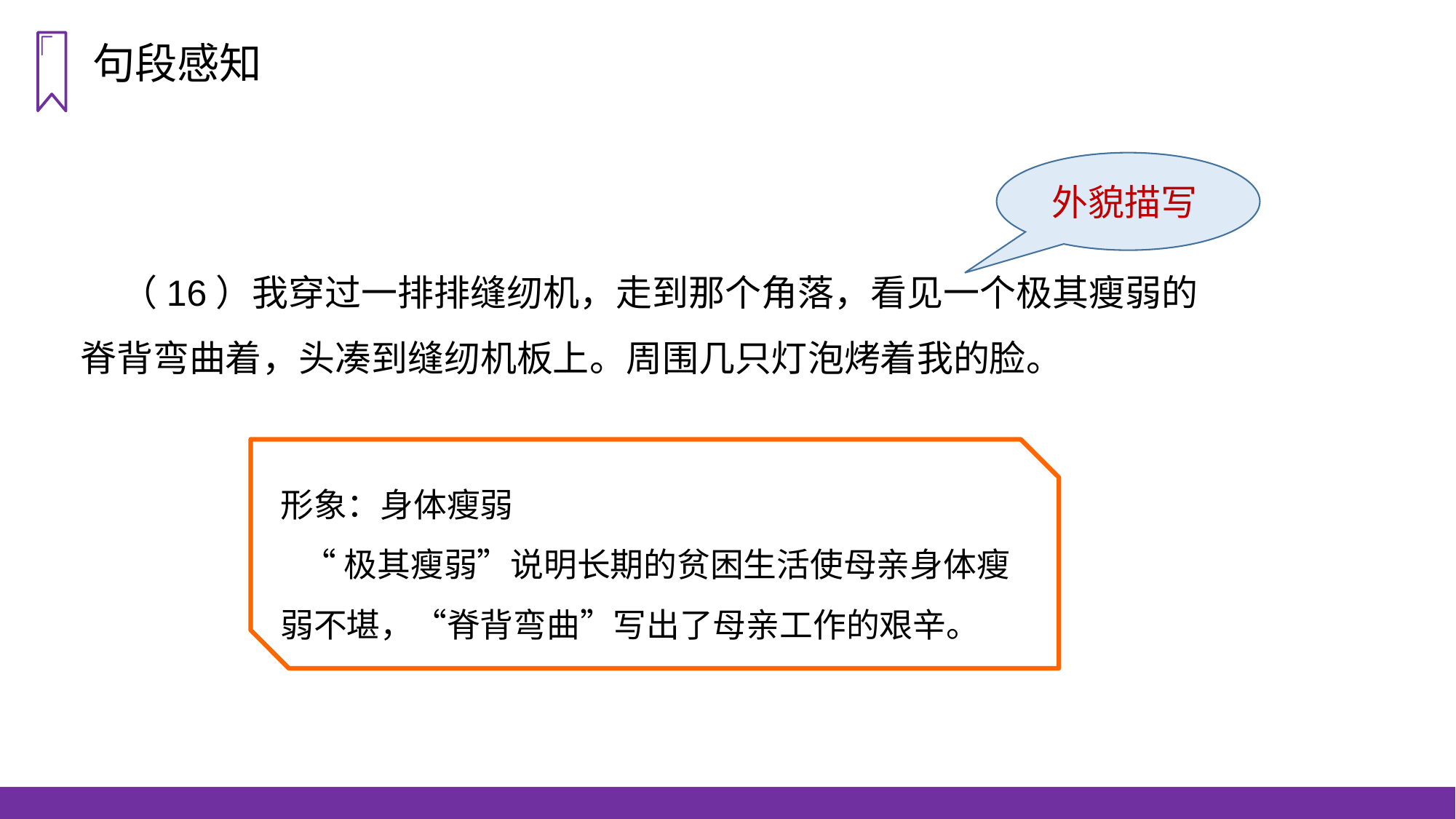

句段感知

外貌描写
    （16）我穿过一排排缝纫机，走到那个角落，看见一个极其瘦弱的脊背弯曲着，头凑到缝纫机板上。周围几只灯泡烤着我的脸。
形象：身体瘦弱
   “极其瘦弱”说明长期的贫困生活使母亲身体瘦弱不堪，“脊背弯曲”写出了母亲工作的艰辛。